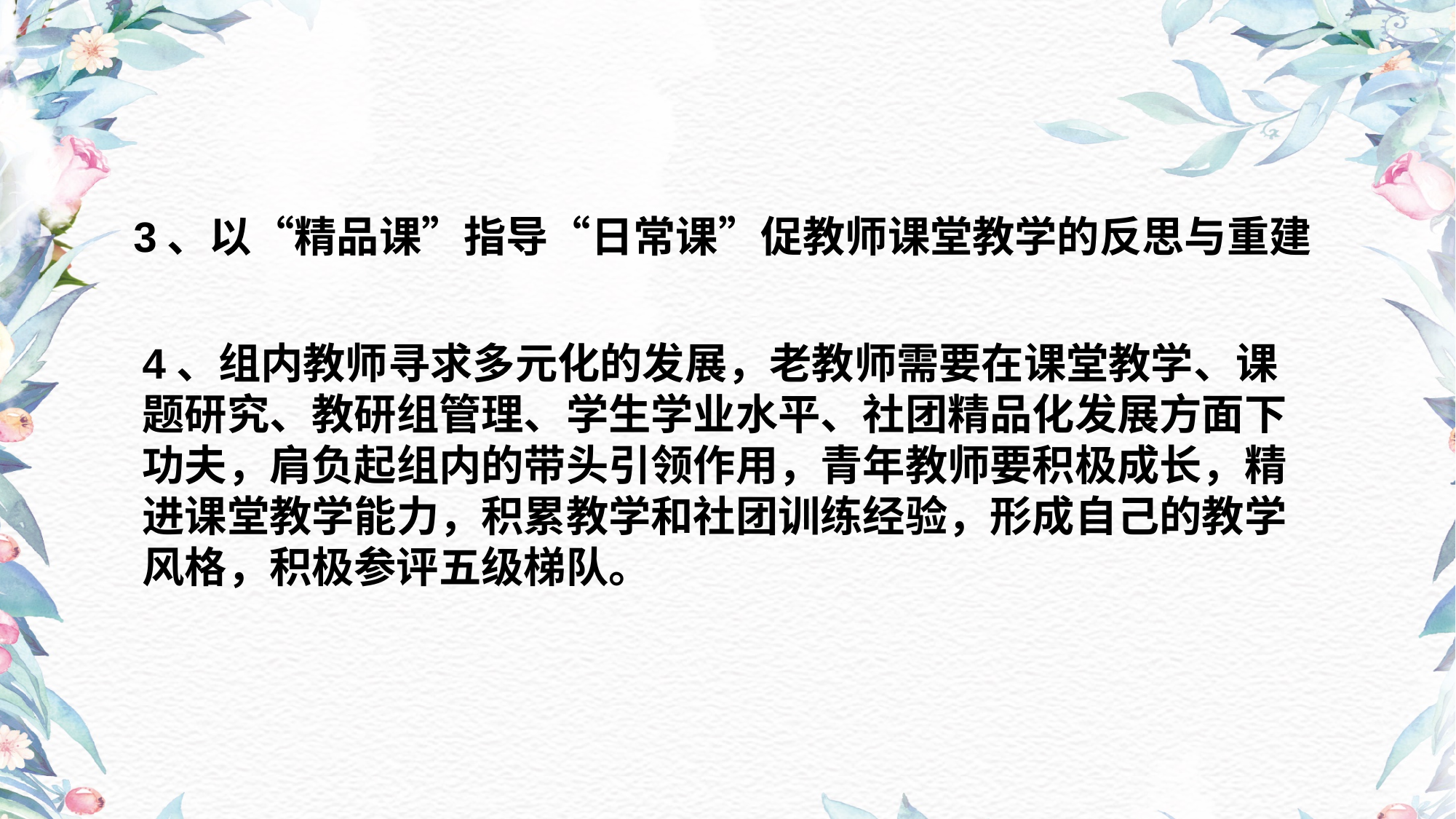

3、以“精品课”指导“日常课”促教师课堂教学的反思与重建
4、组内教师寻求多元化的发展，老教师需要在课堂教学、课题研究、教研组管理、学生学业水平、社团精品化发展方面下功夫，肩负起组内的带头引领作用，青年教师要积极成长，精进课堂教学能力，积累教学和社团训练经验，形成自己的教学风格，积极参评五级梯队。